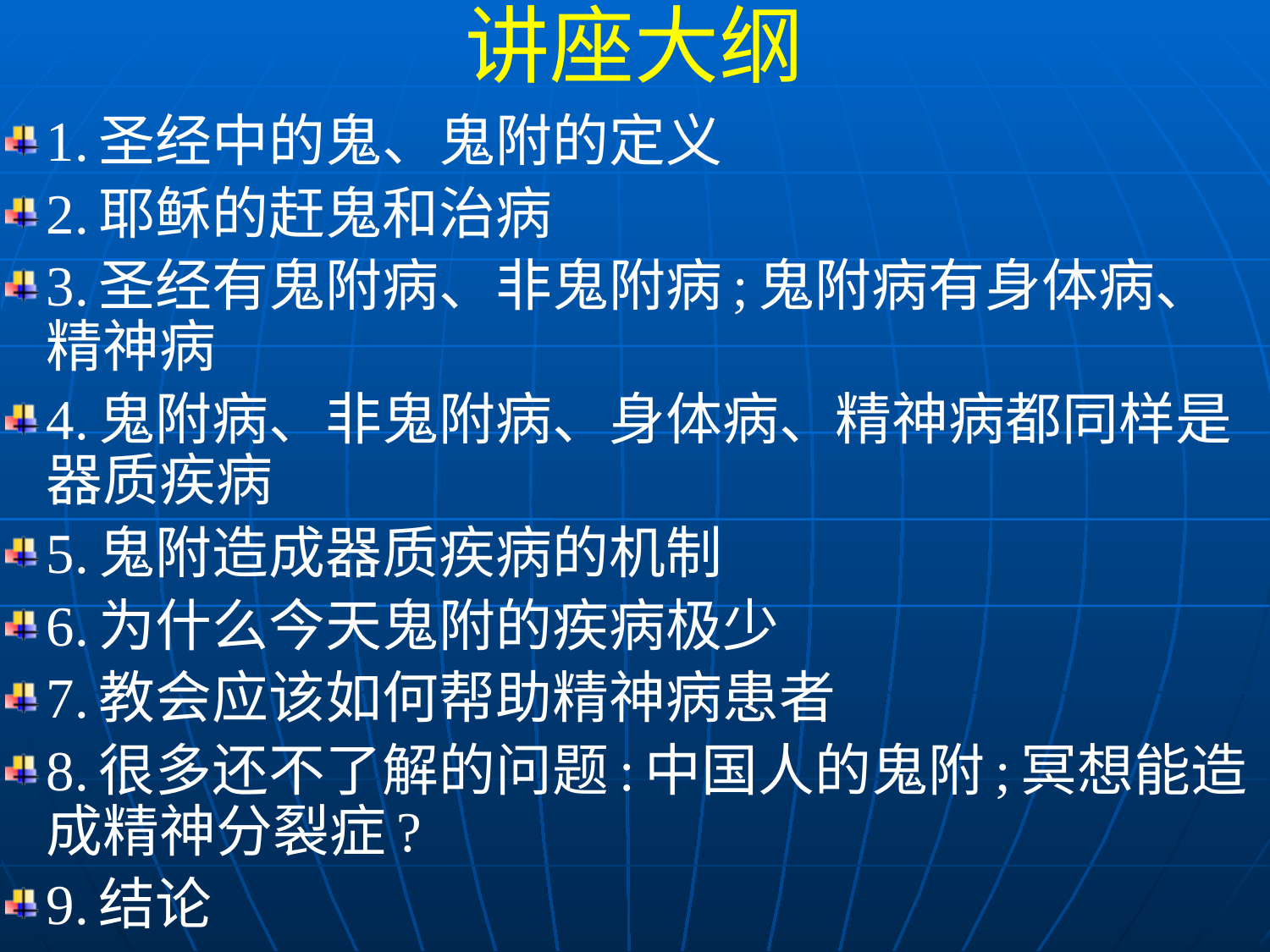

讲座大纲
1.圣经中的鬼、鬼附的定义
2.耶稣的赶鬼和治病
3.圣经有鬼附病、非鬼附病;鬼附病有身体病、精神病
4.鬼附病、非鬼附病、身体病、精神病都同样是器质疾病
5.鬼附造成器质疾病的机制
6.为什么今天鬼附的疾病极少
7.教会应该如何帮助精神病患者
8.很多还不了解的问题:中国人的鬼附;冥想能造成精神分裂症?
9.结论